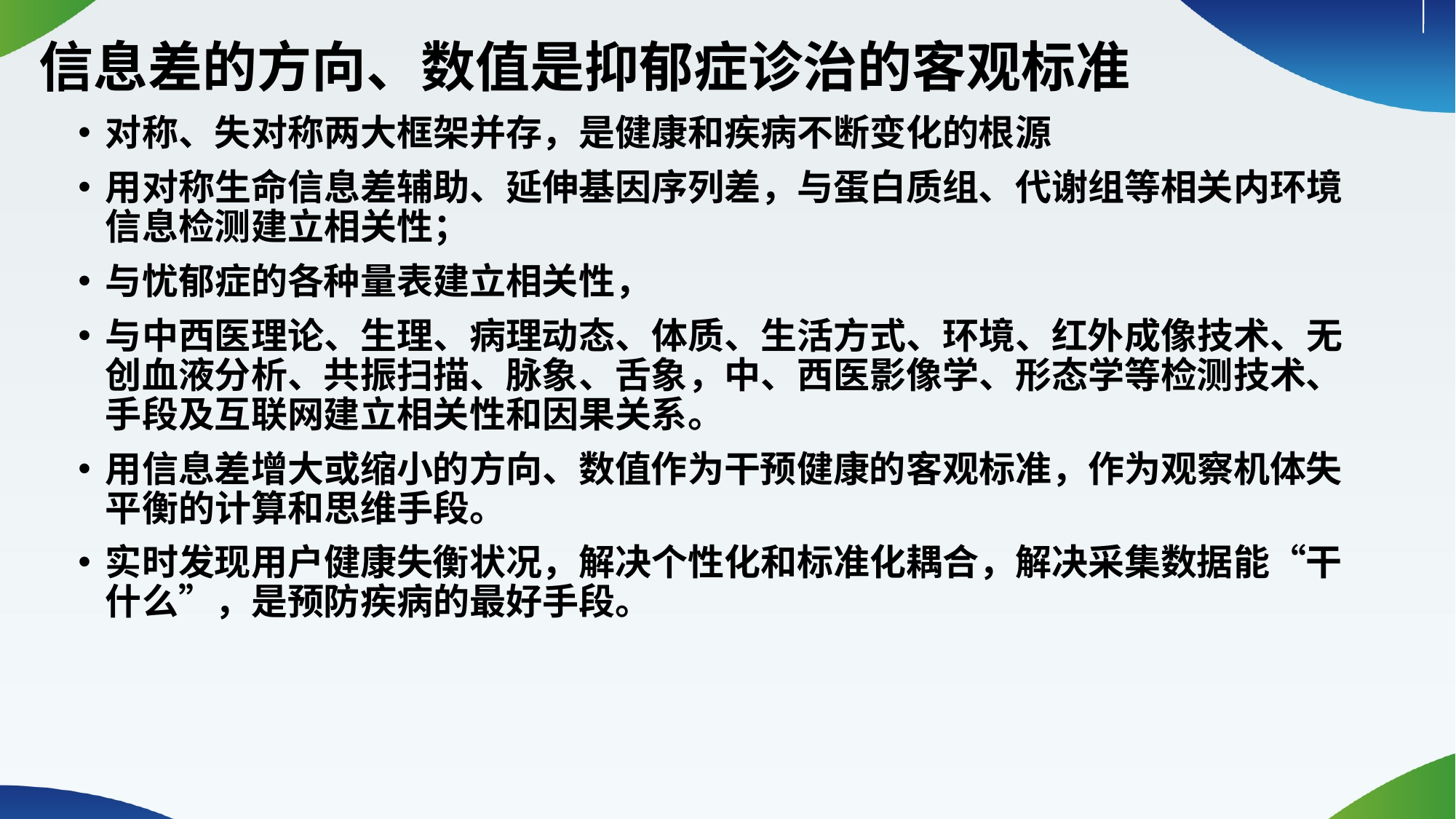

# 信息差的方向、数值是抑郁症诊治的客观标准
对称、失对称两大框架并存，是健康和疾病不断变化的根源
用对称生命信息差辅助、延伸基因序列差，与蛋白质组、代谢组等相关内环境信息检测建立相关性；
与忧郁症的各种量表建立相关性，
与中西医理论、生理、病理动态、体质、生活方式、环境、红外成像技术、无创血液分析、共振扫描、脉象、舌象，中、西医影像学、形态学等检测技术、手段及互联网建立相关性和因果关系。
用信息差增大或缩小的方向、数值作为干预健康的客观标准，作为观察机体失平衡的计算和思维手段。
实时发现用户健康失衡状况，解决个性化和标准化耦合，解决采集数据能“干什么”，是预防疾病的最好手段。